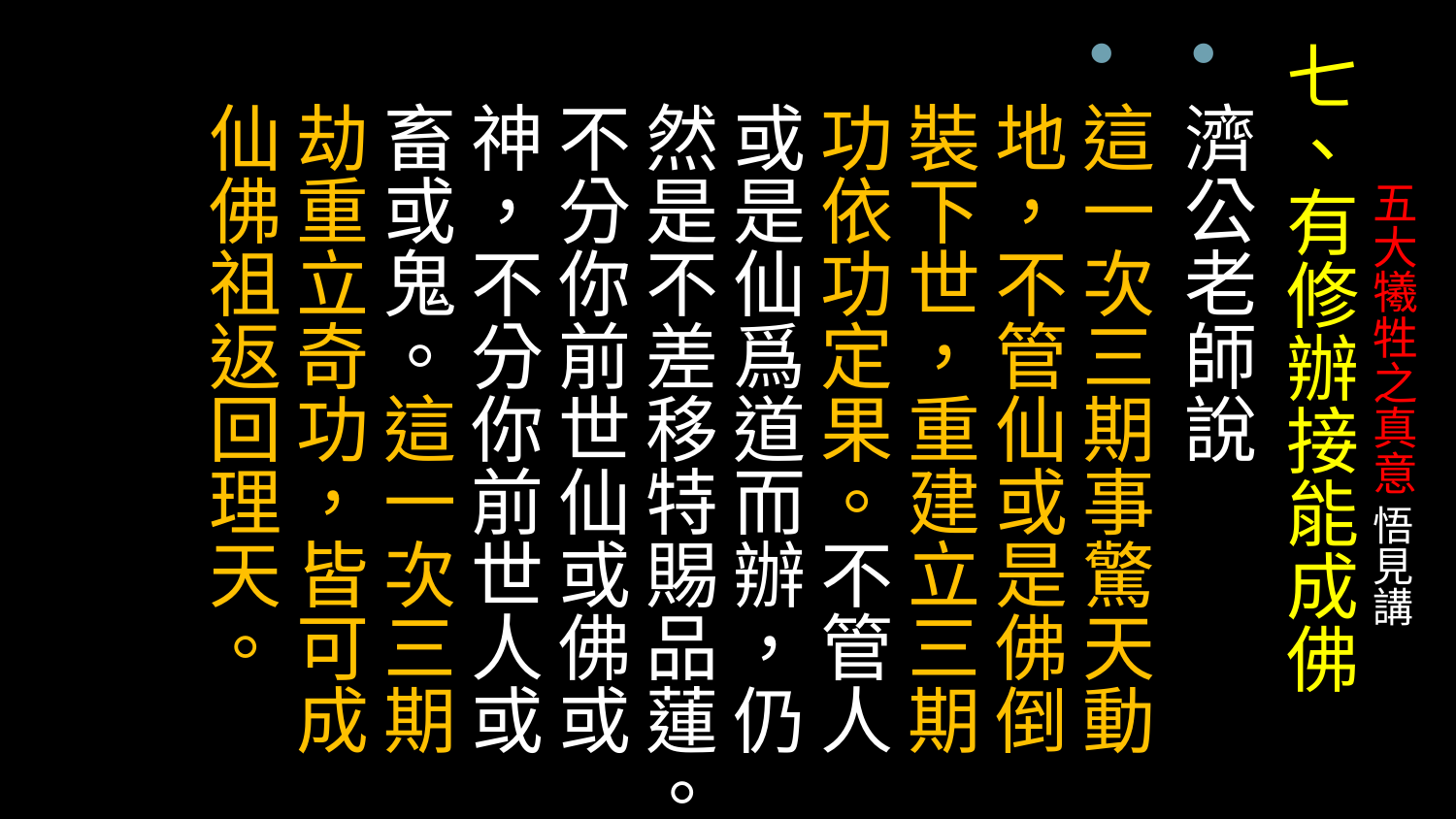

七、有修辦接能成佛
濟公老師說
這一次三期事驚天動地，不管仙或是佛倒裝下世，重建立三期功依功定果。不管人或是仙爲道而辦，仍然是不差移特賜品蓮。不分你前世仙或佛或神，不分你前世人或畜或鬼。這一次三期劫重立奇功，皆可成仙佛祖返回理天。
# 五大犧牲之真意 悟見講